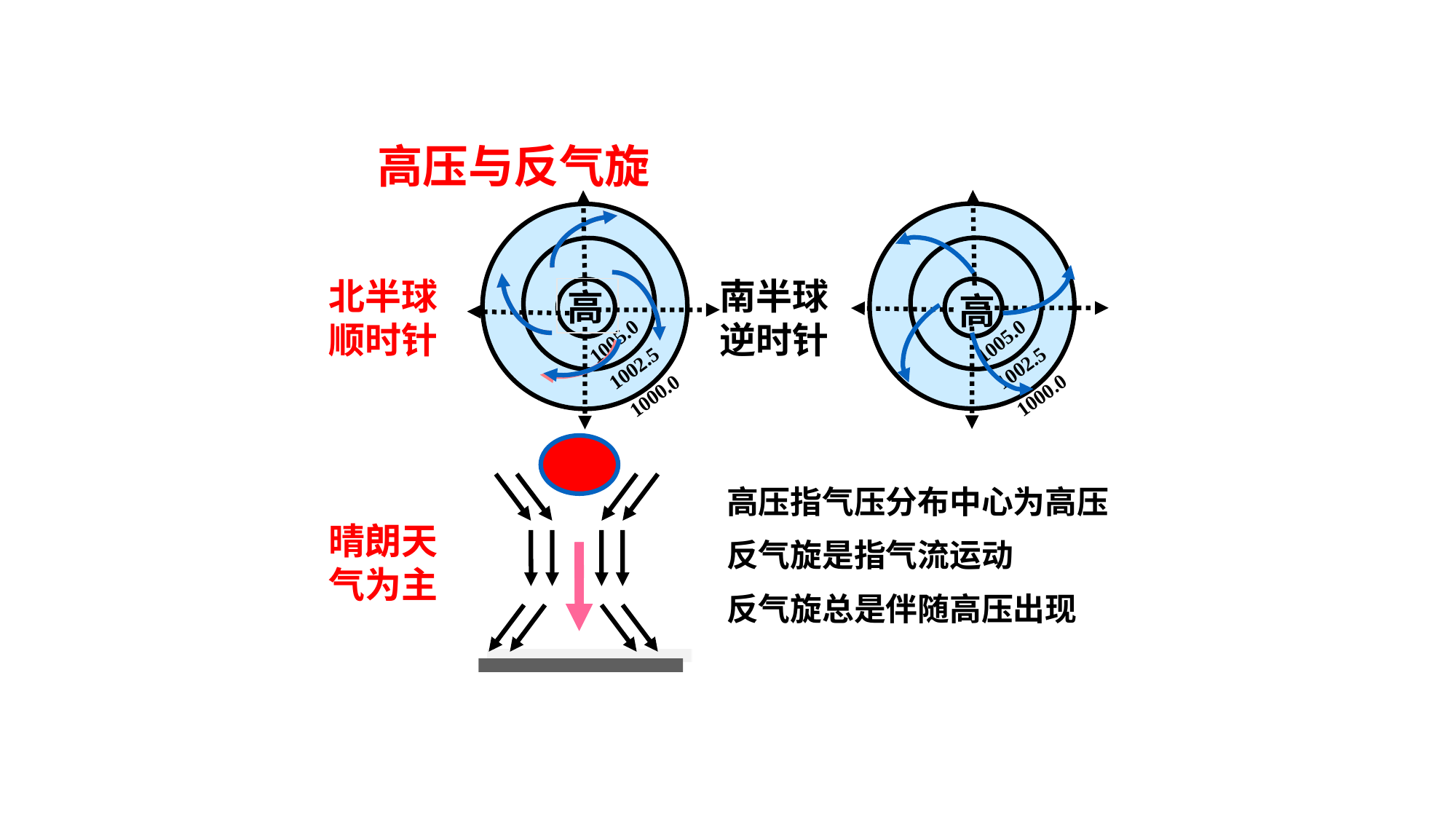

高压与反气旋

北半球顺时针
南半球逆时针

高

高

1005.0
1005.0

1002.5
1002.5
1000.0
1000.0

高压指气压分布中心为高压
反气旋是指气流运动
反气旋总是伴随高压出现

晴朗天气为主